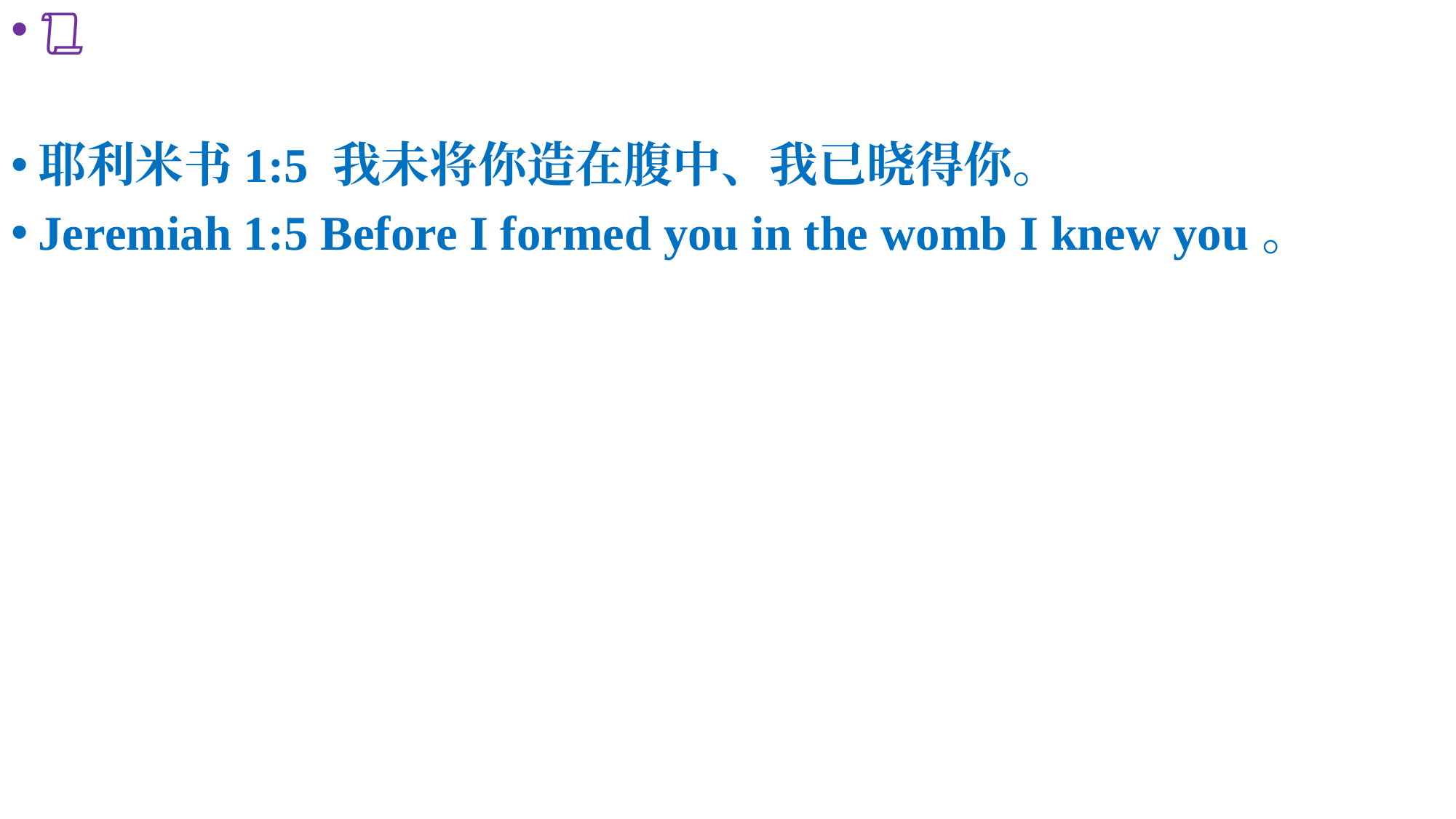

📜

耶利米书1:5 我未将你造在腹中、我已晓得你。
Jeremiah 1:5 Before I formed you in the womb I knew you。